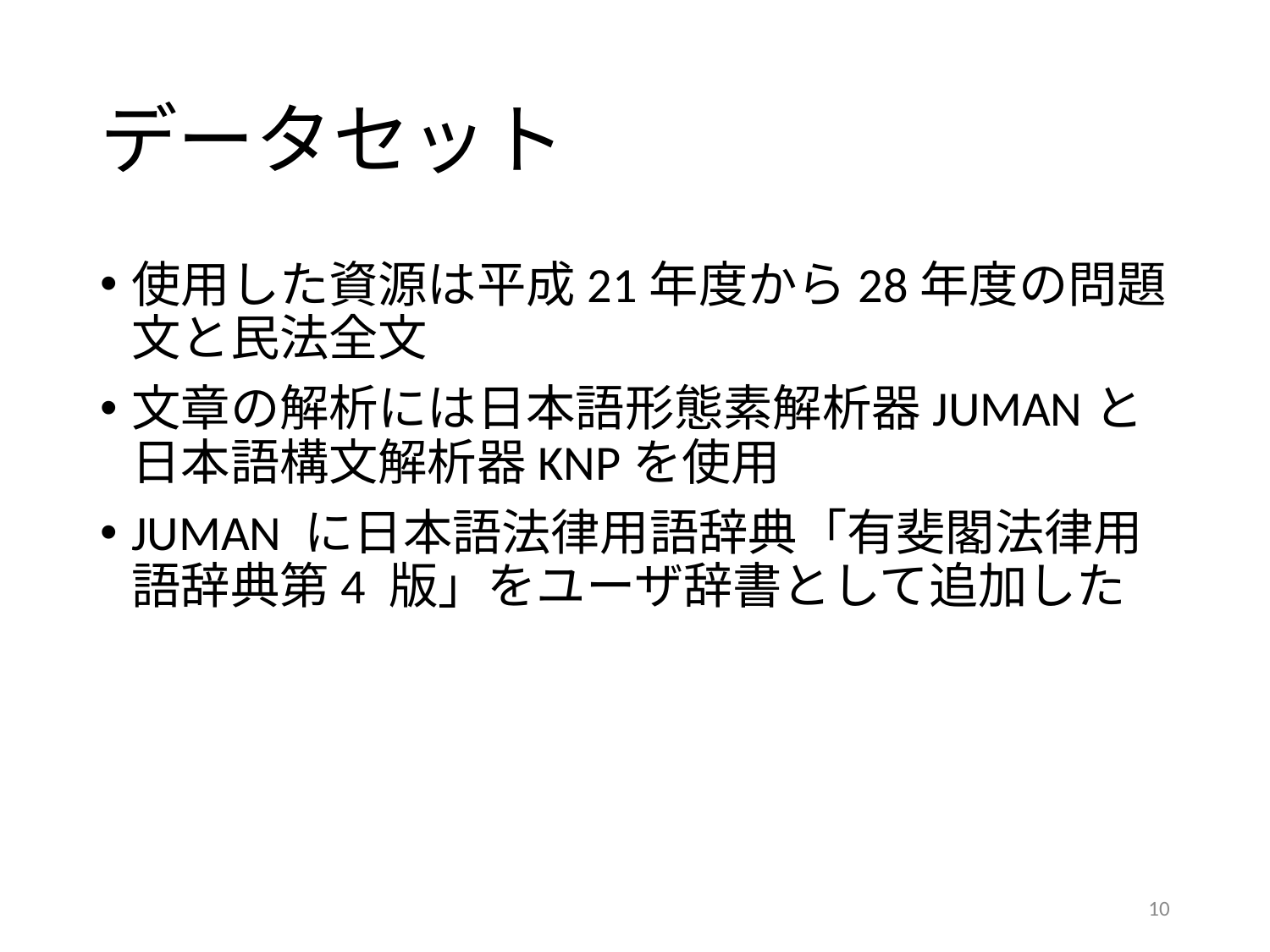

# データセット
使用した資源は平成21年度から28年度の問題文と民法全文
文章の解析には日本語形態素解析器JUMANと日本語構文解析器KNPを使用
JUMAN に日本語法律用語辞典「有斐閣法律用語辞典第4 版」をユーザ辞書として追加した

10